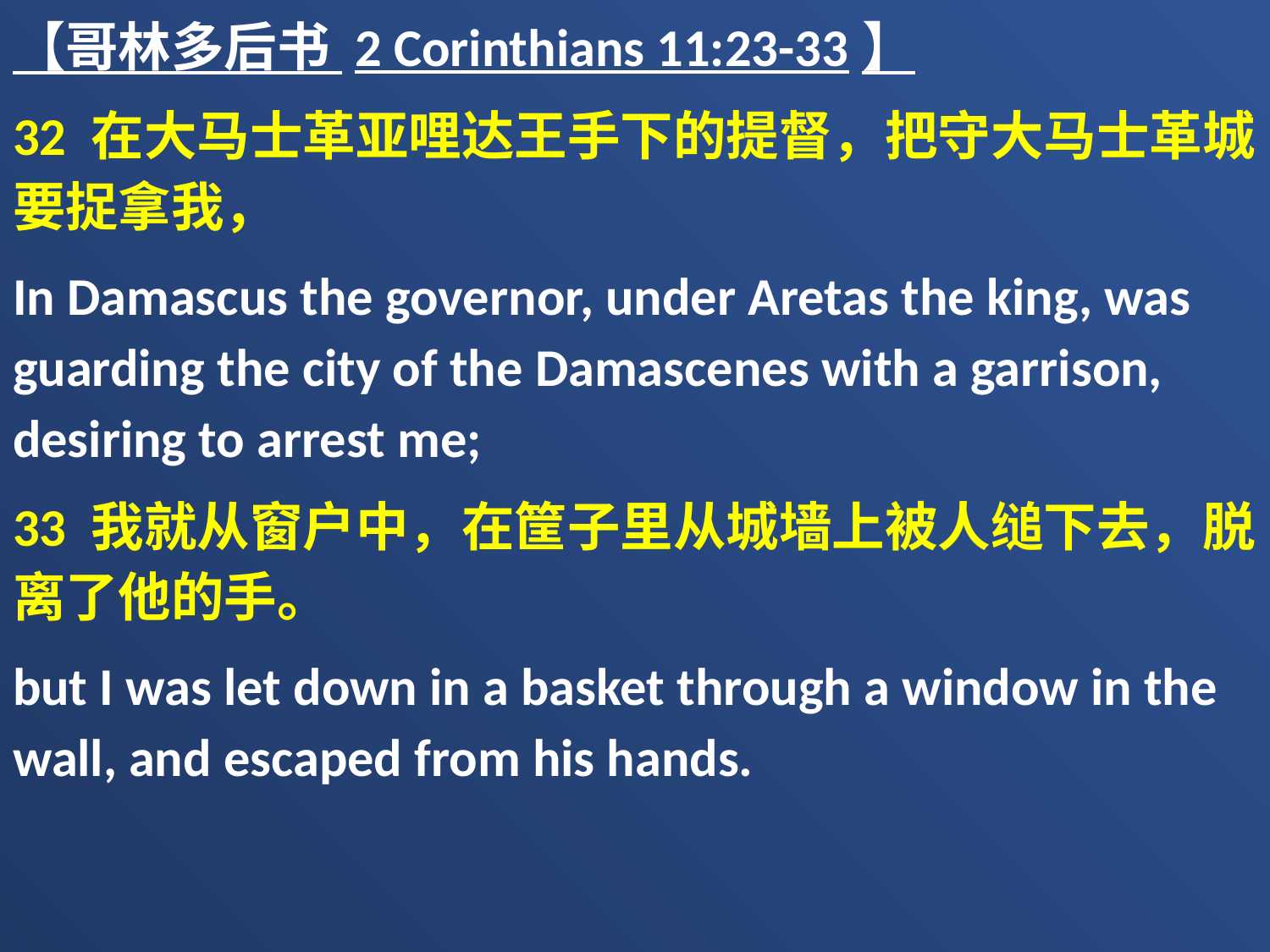

【哥林多后书 2 Corinthians 11:23-33】
32 在大马士革亚哩达王手下的提督，把守大马士革城要捉拿我，
In Damascus the governor, under Aretas the king, was guarding the city of the Damascenes with a garrison, desiring to arrest me;
33 我就从窗户中，在筐子里从城墙上被人缒下去，脱离了他的手。
but I was let down in a basket through a window in the wall, and escaped from his hands.